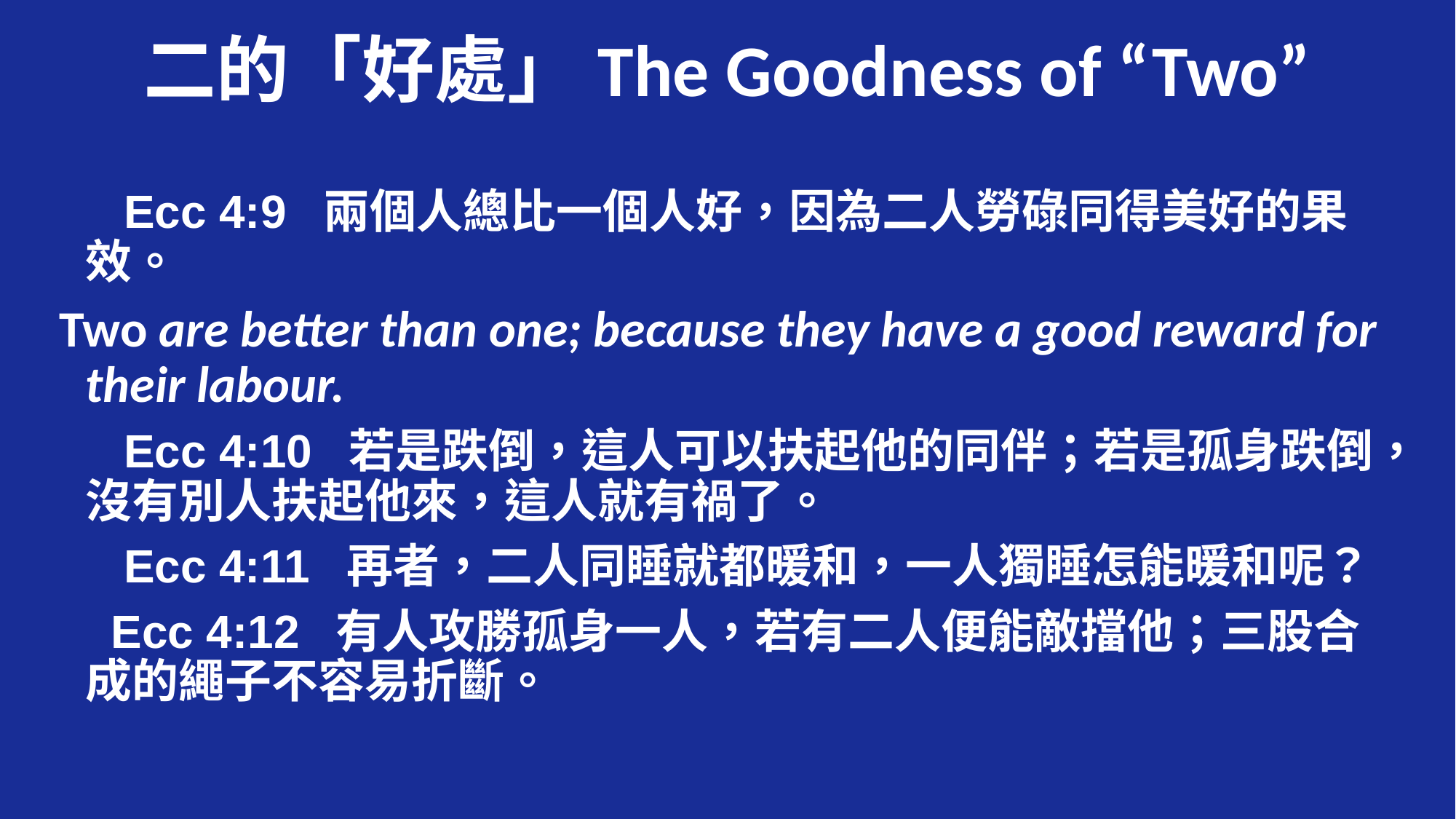

# 二的「好處」The Goodness of “Two”
     Ecc 4:9  兩個人總比一個人好，因為二人勞碌同得美好的果效。
Two are better than one; because they have a good reward for their labour.
     Ecc 4:10  若是跌倒，這人可以扶起他的同伴；若是孤身跌倒，沒有別人扶起他來，這人就有禍了。
     Ecc 4:11  再者，二人同睡就都暖和，一人獨睡怎能暖和呢？
    Ecc 4:12  有人攻勝孤身一人，若有二人便能敵擋他；三股合成的繩子不容易折斷。